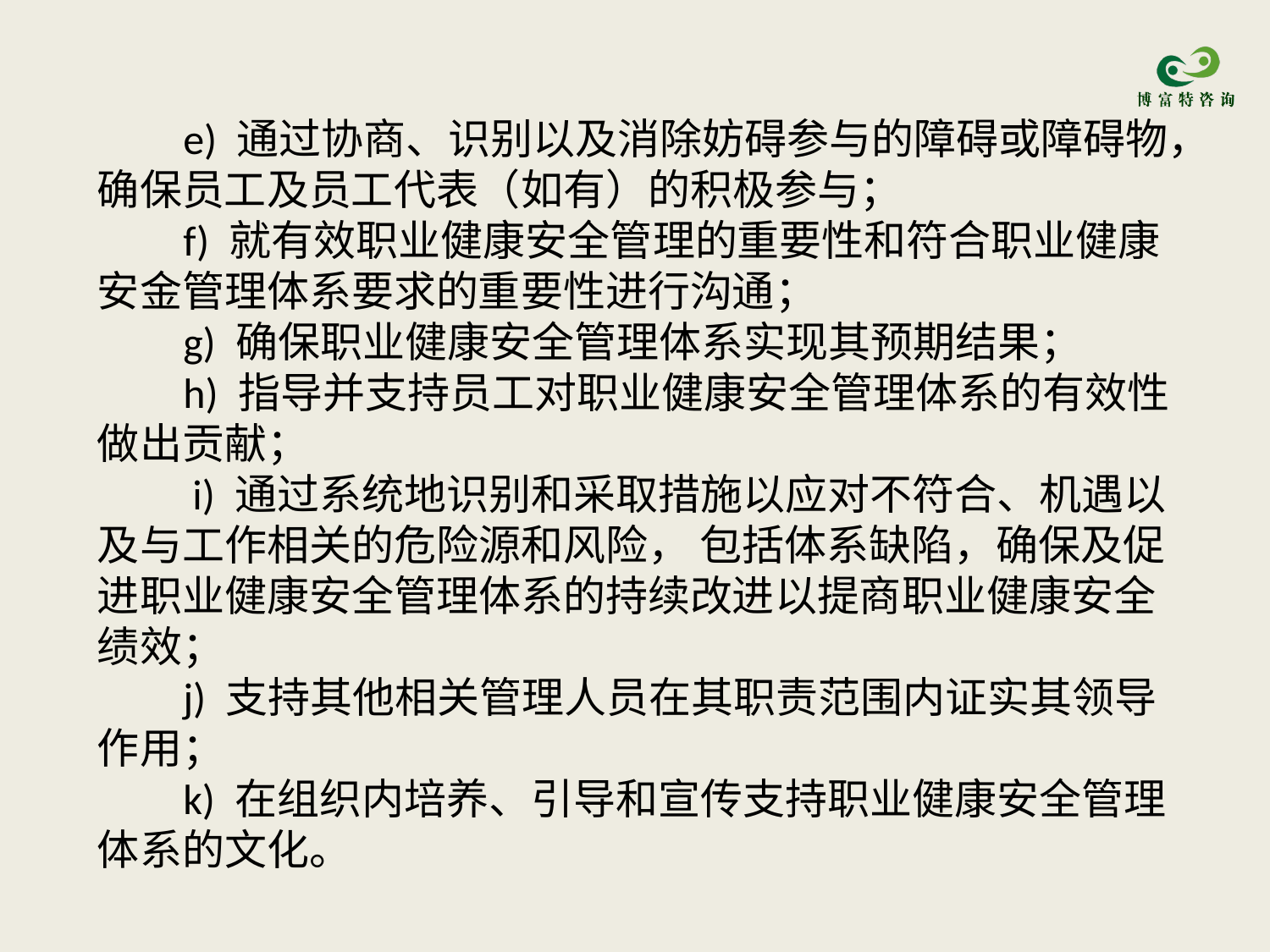

e) 通过协商、识别以及消除妨碍参与的障碍或障碍物，确保员工及员工代表（如有）的积极参与；
         f) 就有效职业健康安全管理的重要性和符合职业健康安金管理体系要求的重要性进行沟通；
         g) 确保职业健康安全管理体系实现其预期结果；
         h) 指导并支持员工对职业健康安全管理体系的有效性做出贡献；
          i) 通过系统地识别和采取措施以应对不符合、机遇以及与工作相关的危险源和风险， 包括体系缺陷，确保及促进职业健康安全管理体系的持续改进以提商职业健康安全绩效；
         j) 支持其他相关管理人员在其职责范围内证实其领导作用；
         k) 在组织内培养、引导和宣传支持职业健康安全管理体系的文化。